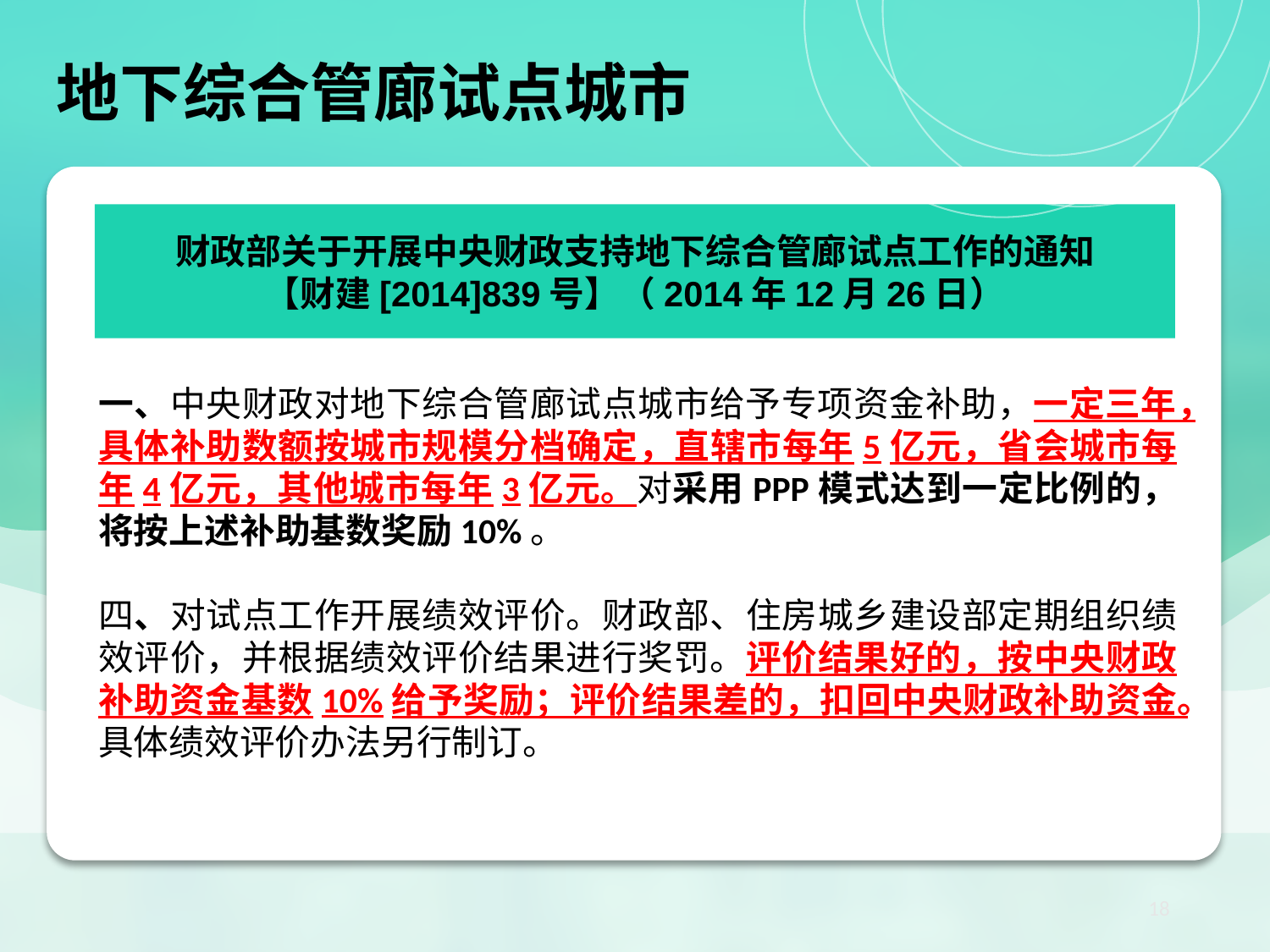

地下综合管廊试点城市

财政部关于开展中央财政支持地下综合管廊试点工作的通知
【财建[2014]839号】（2014年12月26日）

一、中央财政对地下综合管廊试点城市给予专项资金补助，一定三年，具体补助数额按城市规模分档确定，直辖市每年5亿元，省会城市每年4亿元，其他城市每年3亿元。对采用PPP模式达到一定比例的，将按上述补助基数奖励10%。

四、对试点工作开展绩效评价。财政部、住房城乡建设部定期组织绩效评价，并根据绩效评价结果进行奖罚。评价结果好的，按中央财政补助资金基数10%给予奖励；评价结果差的，扣回中央财政补助资金。具体绩效评价办法另行制订。

18